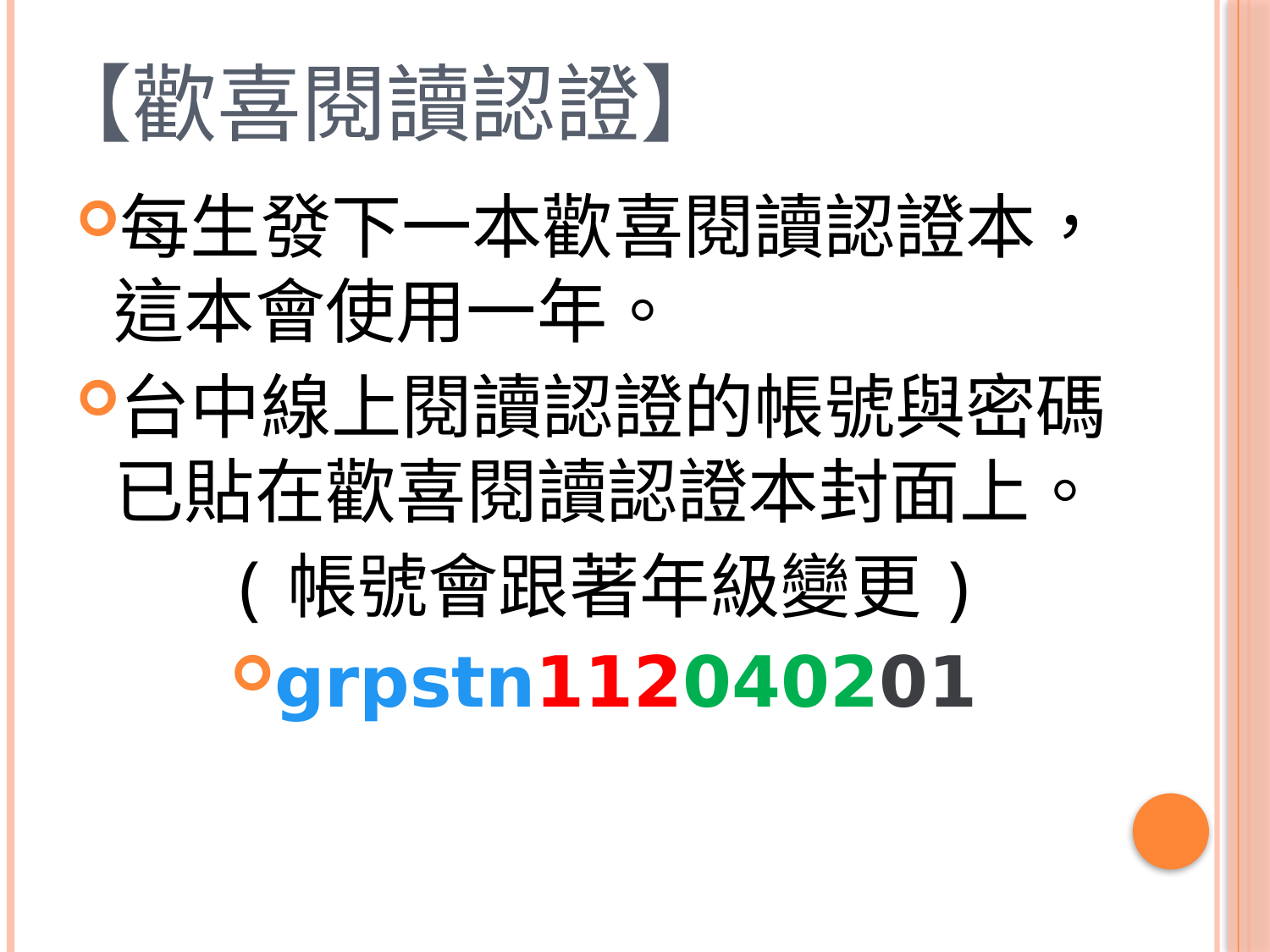

# 【歡喜閱讀認證】
每生發下一本歡喜閱讀認證本，這本會使用一年。
台中線上閱讀認證的帳號與密碼已貼在歡喜閱讀認證本封面上。
(帳號會跟著年級變更)
grpstn112040201